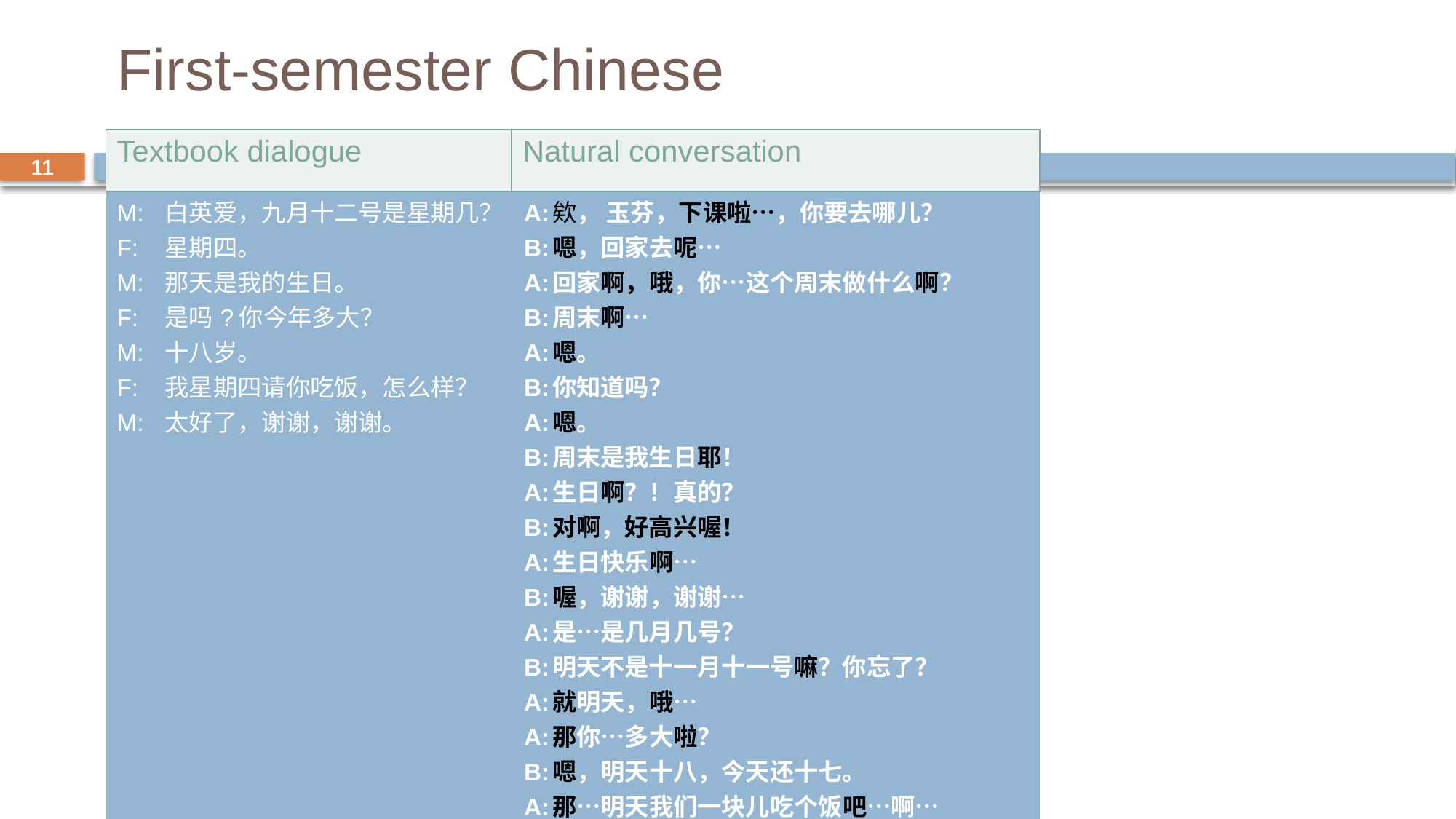

# First-semester Chinese

| Textbook dialogue | Natural conversation |
| --- | --- |
11
| M: 白英爱，九月十二号是星期几？ F: 星期四。 M: 那天是我的生日。 F: 是吗?你今年多大？ M: 十八岁。 F: 我星期四请你吃饭，怎么样？ M: 太好了，谢谢，谢谢。 | A: 欸， 玉芬，下课啦…，你要去哪儿？ B: 嗯，回家去呢… A: 回家啊，哦，你…这个周末做什么啊？ B: 周末啊… A: 嗯。 B: 你知道吗？ A: 嗯。 B: 周末是我生日耶！ A: 生日啊？！真的？ B: 对啊，好高兴喔！ A: 生日快乐啊… B: 喔，谢谢，谢谢… A: 是…是几月几号？ B: 明天不是十一月十一号嘛？你忘了？ A: 就明天，哦… A: 那你…多大啦？ B: 嗯，明天十八，今天还十七。 A: 那…明天我们一块儿吃个饭吧…啊… B: 吃饭啊… |
| --- | --- |